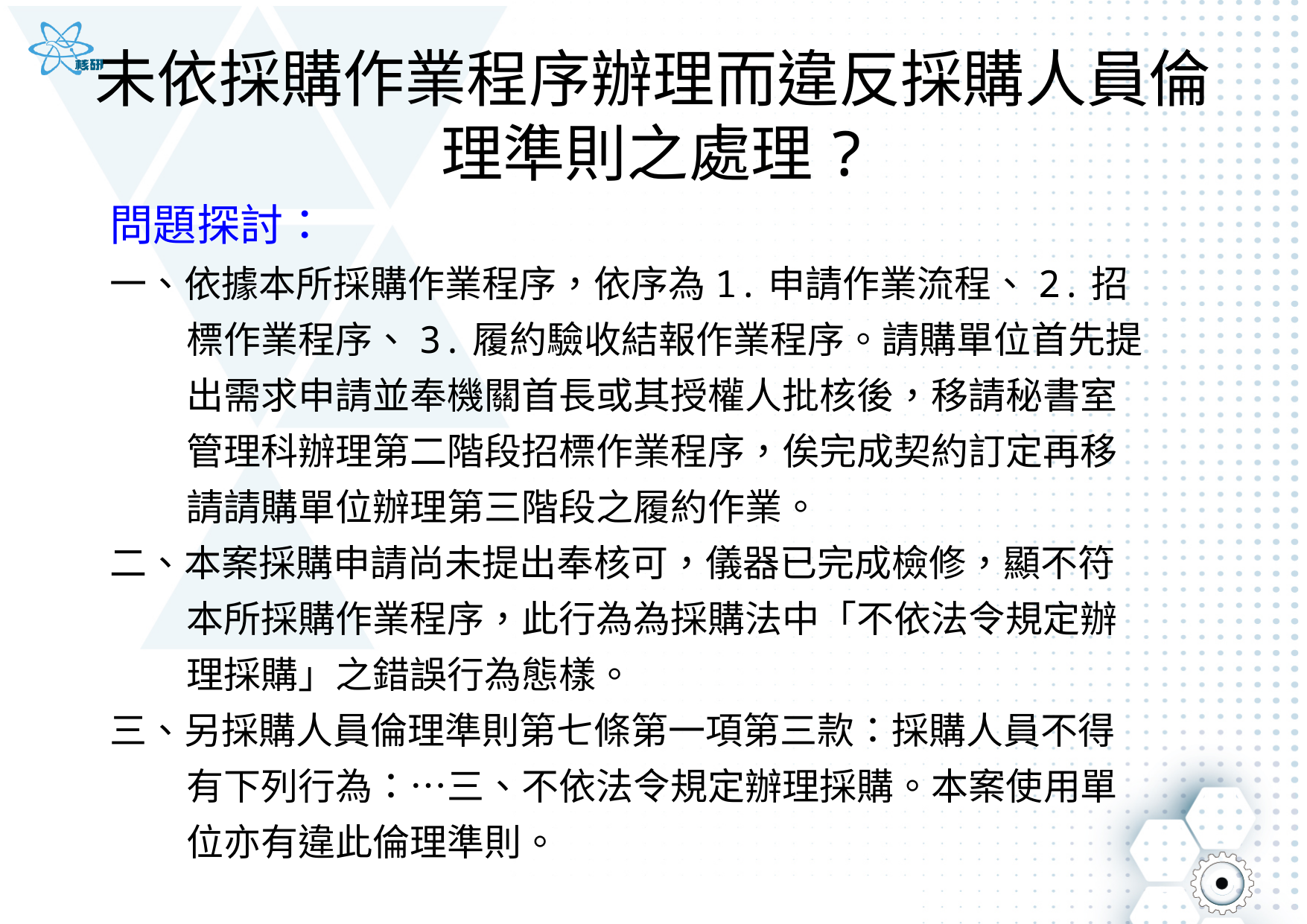

# 未依採購作業程序辦理而違反採購人員倫理準則之處理?
問題探討：
一、依據本所採購作業程序，依序為1.申請作業流程、2.招標作業程序、3.履約驗收結報作業程序。請購單位首先提出需求申請並奉機關首長或其授權人批核後，移請秘書室管理科辦理第二階段招標作業程序，俟完成契約訂定再移請請購單位辦理第三階段之履約作業。
二、本案採購申請尚未提出奉核可，儀器已完成檢修，顯不符本所採購作業程序，此行為為採購法中「不依法令規定辦理採購」之錯誤行為態樣。
三、另採購人員倫理準則第七條第一項第三款：採購人員不得有下列行為：…三、不依法令規定辦理採購。本案使用單位亦有違此倫理準則。